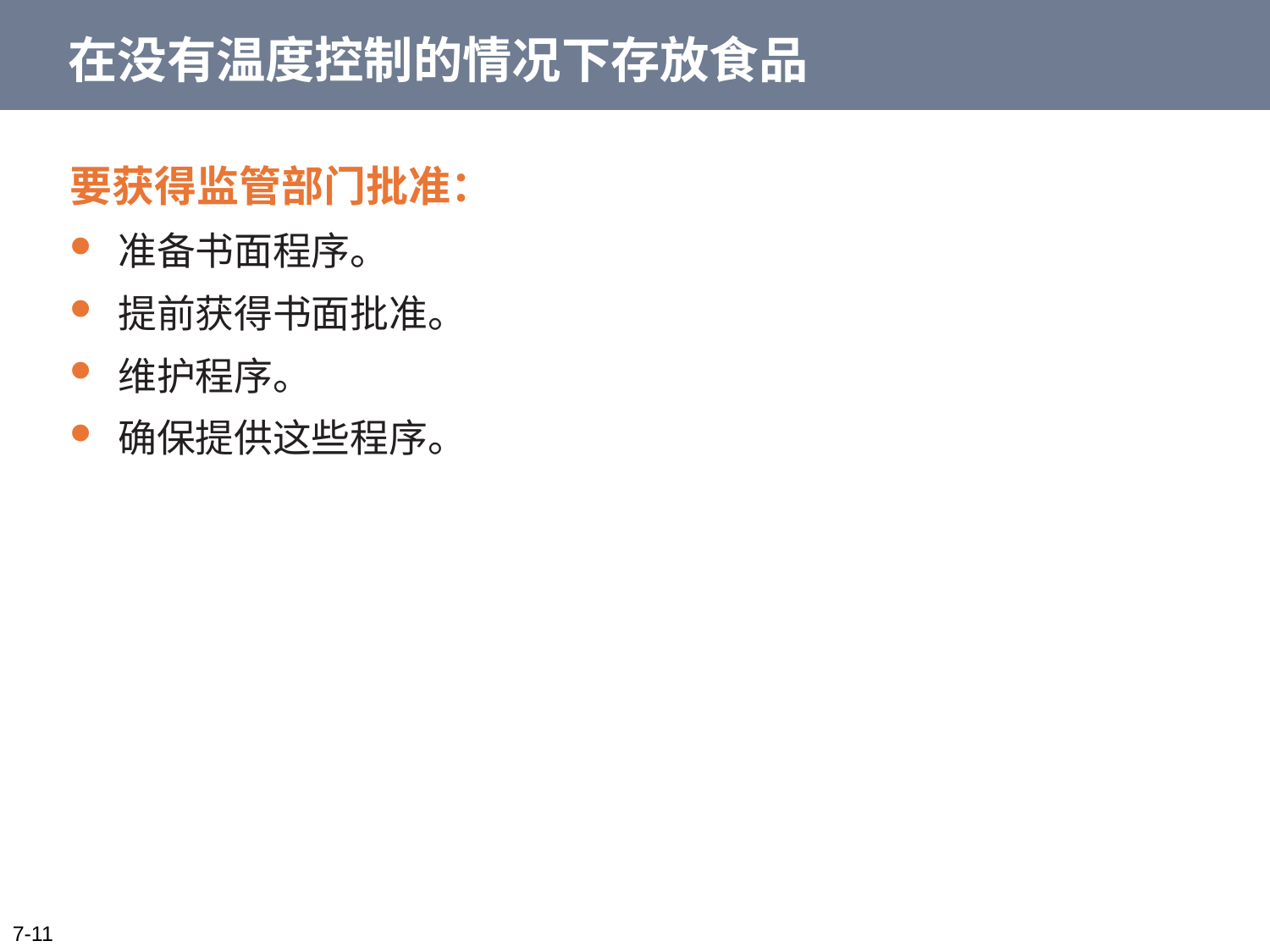

# 在没有温度控制的情况下存放食品
要获得监管部门批准：
准备书面程序。
提前获得书面批准。
维护程序。
确保提供这些程序。

7-11